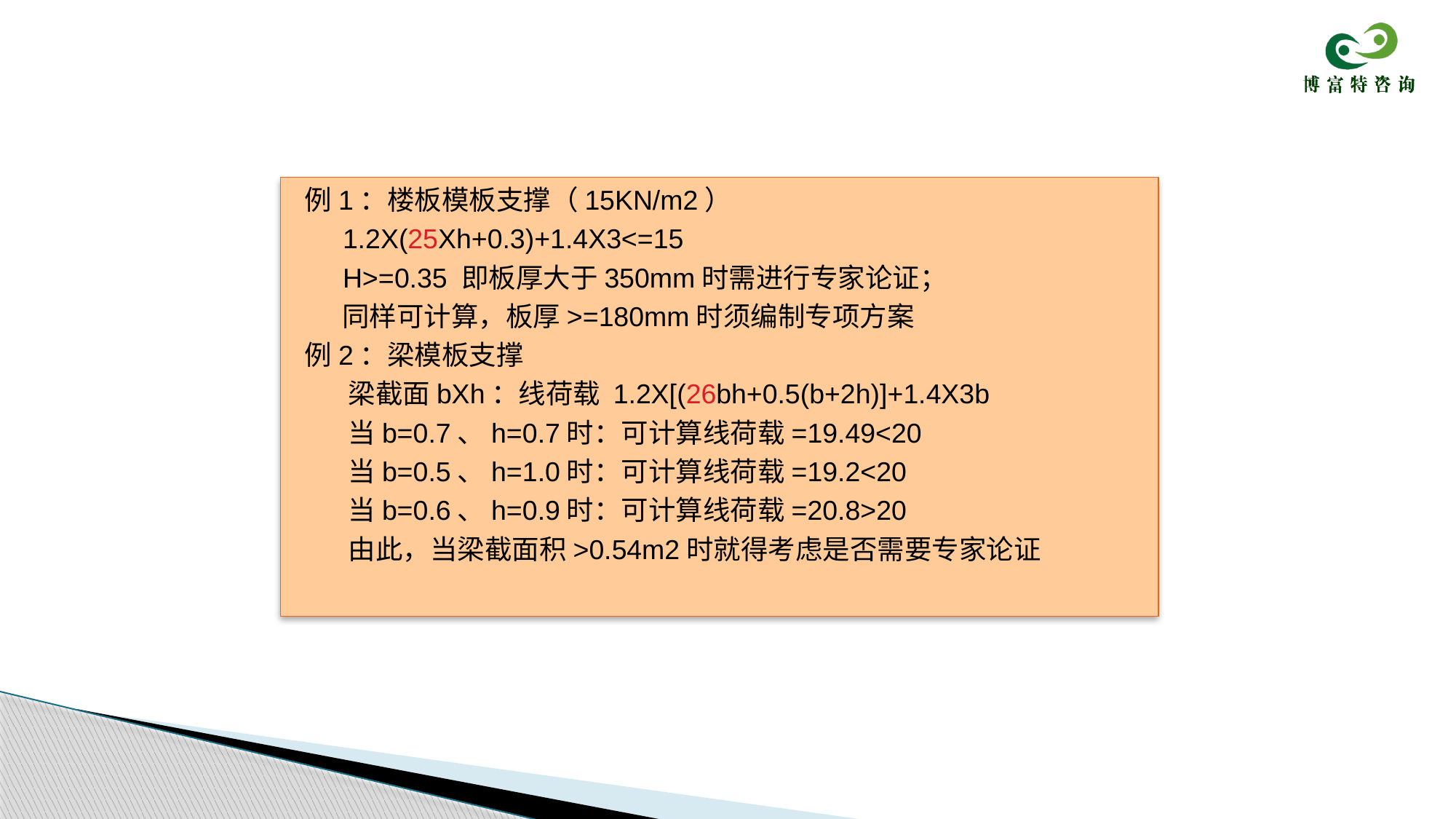

例1：楼板模板支撑（15KN/m2）
     1.2X(25Xh+0.3)+1.4X3<=15
     H>=0.35 即板厚大于350mm时需进行专家论证；
     同样可计算，板厚>=180mm时须编制专项方案
例2：梁模板支撑
      梁截面bXh：线荷载 1.2X[(26bh+0.5(b+2h)]+1.4X3b
      当b=0.7、h=0.7时：可计算线荷载=19.49<20
      当b=0.5、h=1.0时：可计算线荷载=19.2<20
      当b=0.6、h=0.9时：可计算线荷载=20.8>20
      由此，当梁截面积>0.54m2时就得考虑是否需要专家论证